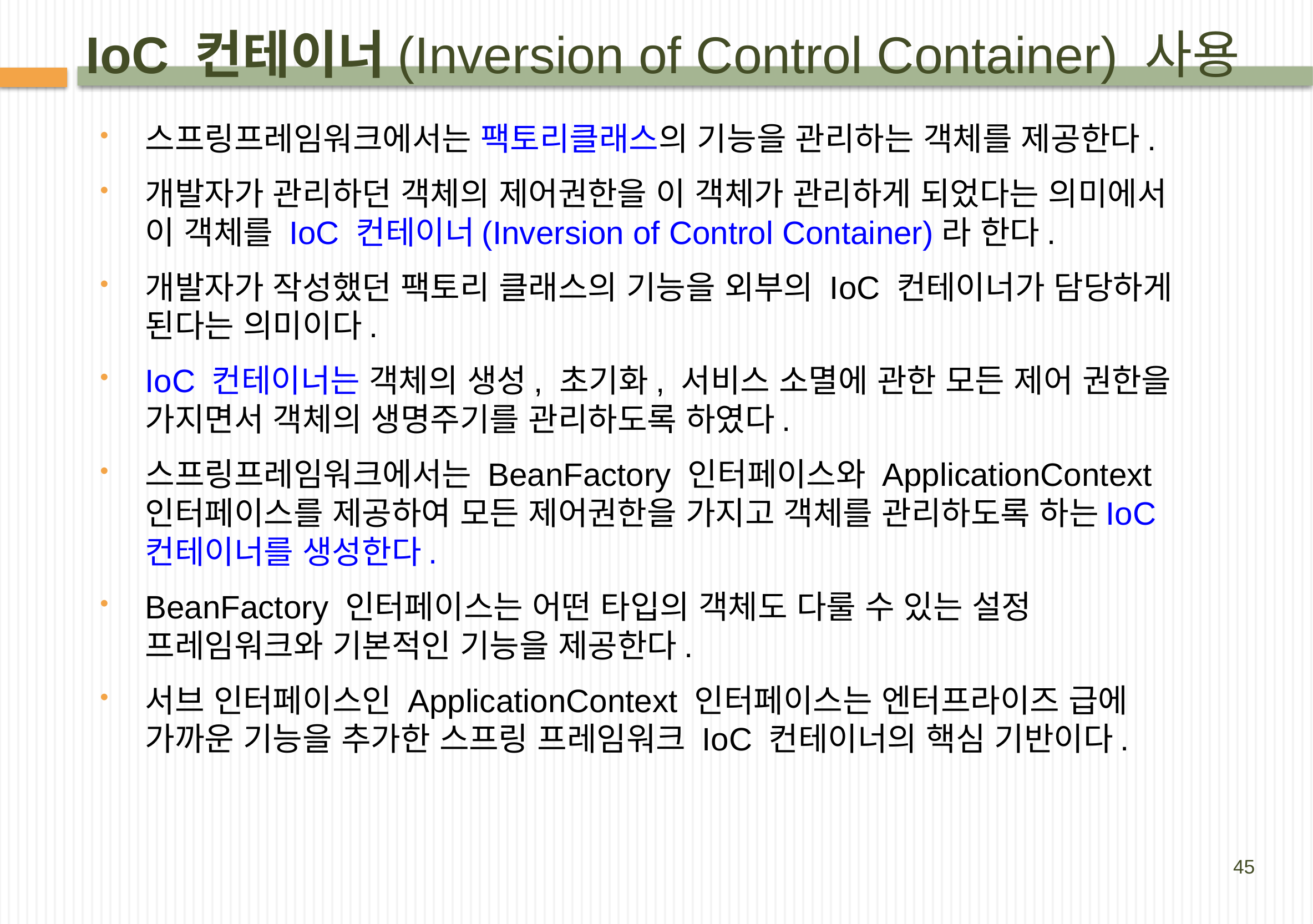

# IoC 컨테이너(Inversion of Control Container) 사용
스프링프레임워크에서는 팩토리클래스의 기능을 관리하는 객체를 제공한다.
개발자가 관리하던 객체의 제어권한을 이 객체가 관리하게 되었다는 의미에서 이 객체를 IoC 컨테이너(Inversion of Control Container)라 한다.
개발자가 작성했던 팩토리 클래스의 기능을 외부의 IoC 컨테이너가 담당하게 된다는 의미이다.
IoC 컨테이너는 객체의 생성, 초기화, 서비스 소멸에 관한 모든 제어 권한을 가지면서 객체의 생명주기를 관리하도록 하였다.
스프링프레임워크에서는 BeanFactory 인터페이스와 ApplicationContext 인터페이스를 제공하여 모든 제어권한을 가지고 객체를 관리하도록 하는IoC 컨테이너를 생성한다.
BeanFactory 인터페이스는 어떤 타입의 객체도 다룰 수 있는 설정 프레임워크와 기본적인 기능을 제공한다.
서브 인터페이스인 ApplicationContext 인터페이스는 엔터프라이즈 급에 가까운 기능을 추가한 스프링 프레임워크 IoC 컨테이너의 핵심 기반이다.

45